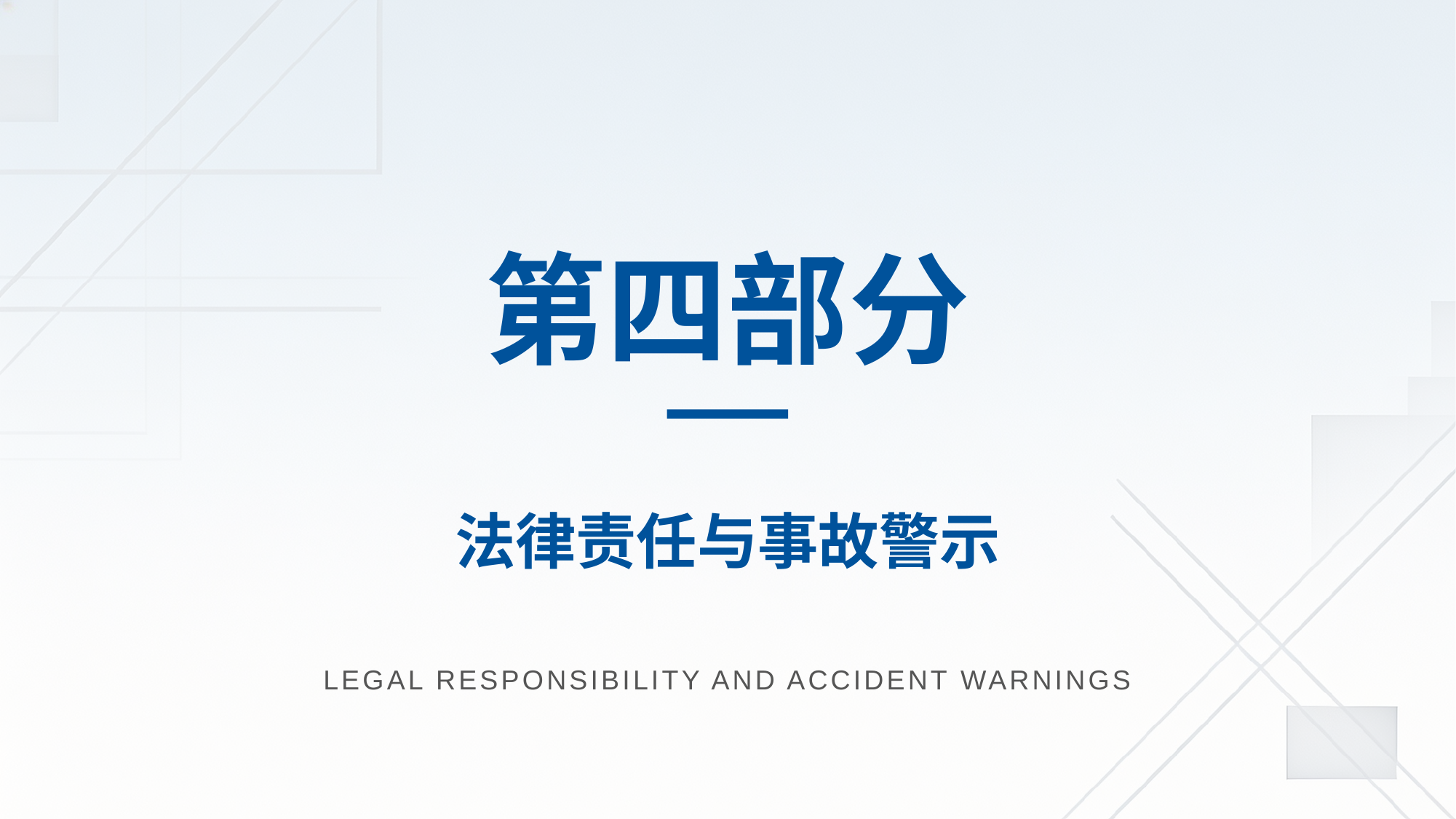

第四部分

法律责任与事故警示
LEGAL RESPONSIBILITY AND ACCIDENT WARNINGS